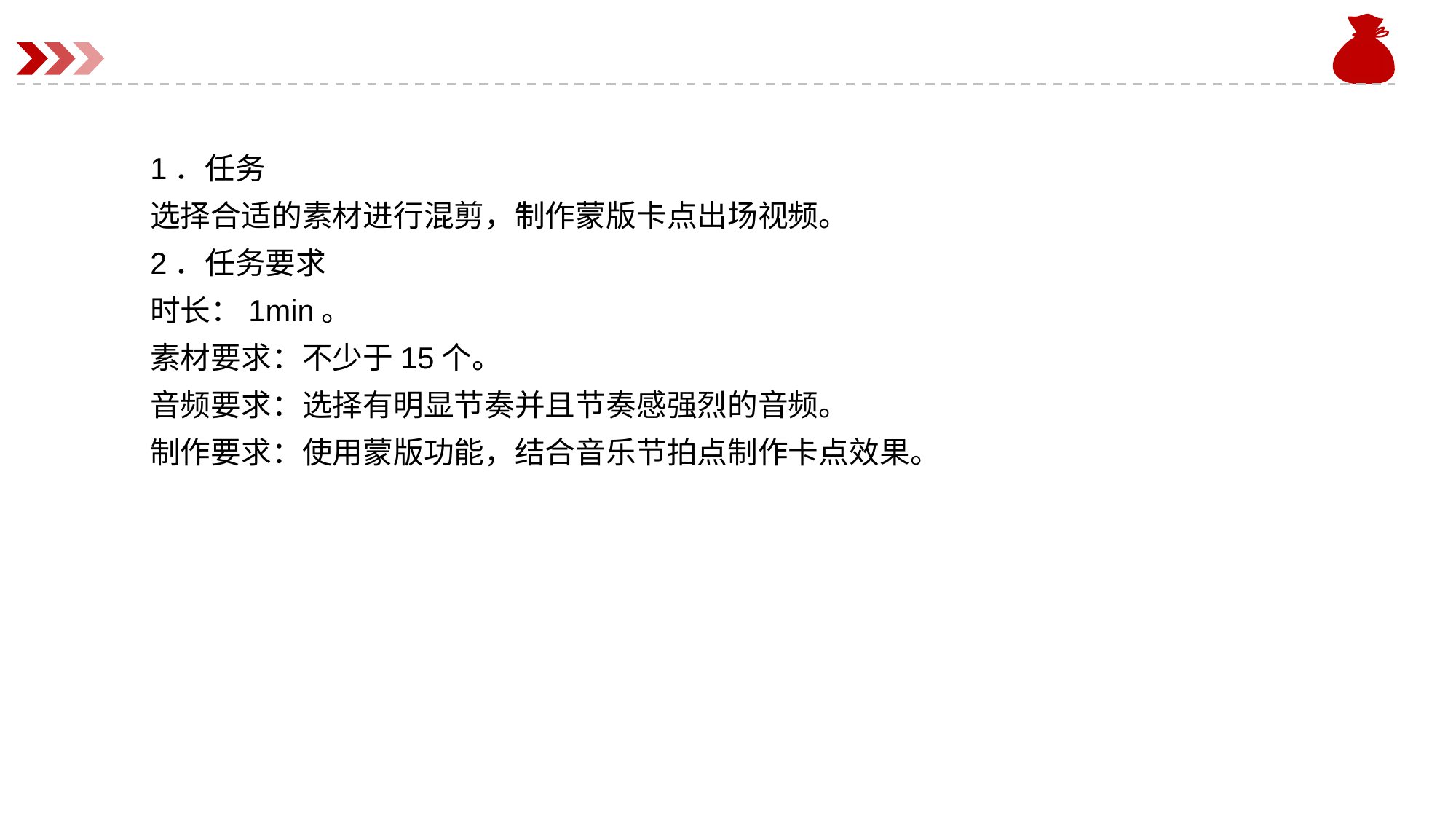

87
1．任务
选择合适的素材进行混剪，制作蒙版卡点出场视频。
2．任务要求
时长：1min。
素材要求：不少于15个。
音频要求：选择有明显节奏并且节奏感强烈的音频。
制作要求：使用蒙版功能，结合音乐节拍点制作卡点效果。